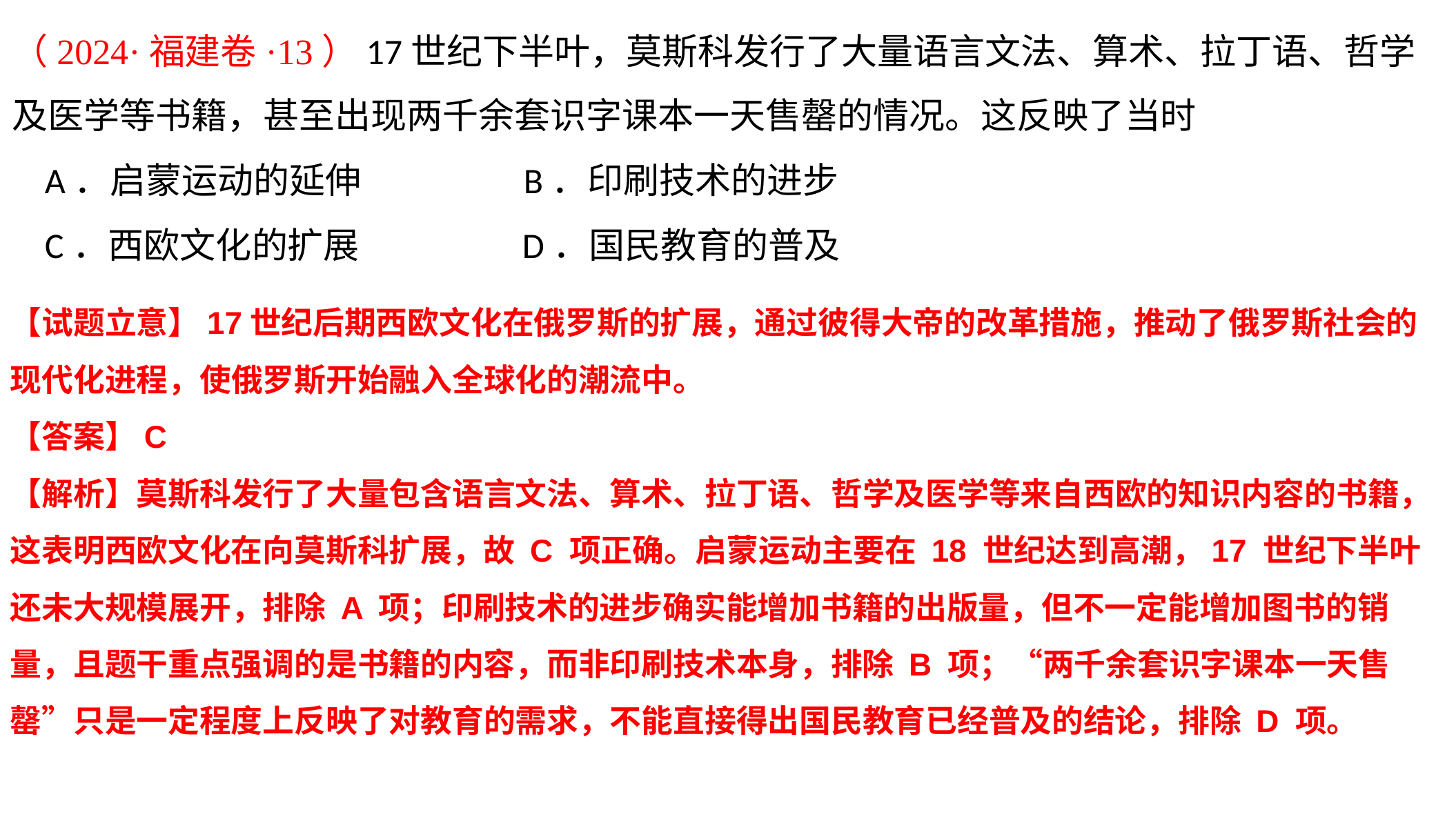

（2024·福建卷·13）17世纪下半叶，莫斯科发行了大量语言文法、算术、拉丁语、哲学及医学等书籍，甚至出现两千余套识字课本一天售罄的情况。这反映了当时
    A．启蒙运动的延伸                   B．印刷技术的进步
    C．西欧文化的扩展                   D．国民教育的普及
【试题立意】17世纪后期西欧文化在俄罗斯的扩展，通过彼得大帝的改革措施，推动了俄罗斯社会的现代化进程，使俄罗斯开始融入全球化的潮流中。
【答案】C
【解析】莫斯科发行了大量包含语言文法、算术、拉丁语、哲学及医学等来自西欧的知识内容的书籍，这表明西欧文化在向莫斯科扩展，故 C 项正确。启蒙运动主要在 18 世纪达到高潮，17 世纪下半叶还未大规模展开，排除 A 项；印刷技术的进步确实能增加书籍的出版量，但不一定能增加图书的销量，且题干重点强调的是书籍的内容，而非印刷技术本身，排除 B 项；“两千余套识字课本一天售罄”只是一定程度上反映了对教育的需求，不能直接得出国民教育已经普及的结论，排除 D 项。